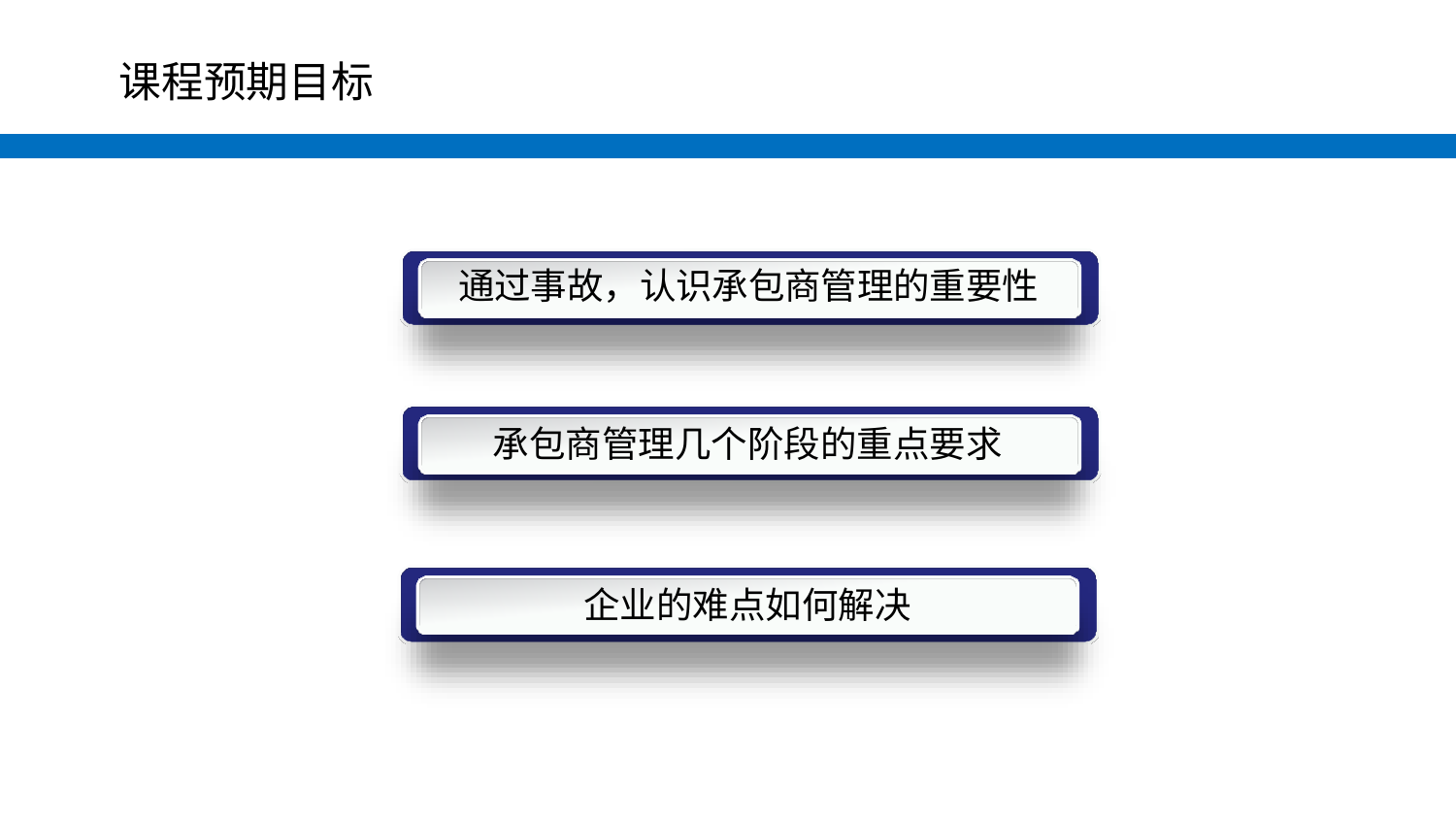

# 课程预期目标

通过事故，认识承包商管理的重要性

承包商管理几个阶段的重点要求

企业的难点如何解决